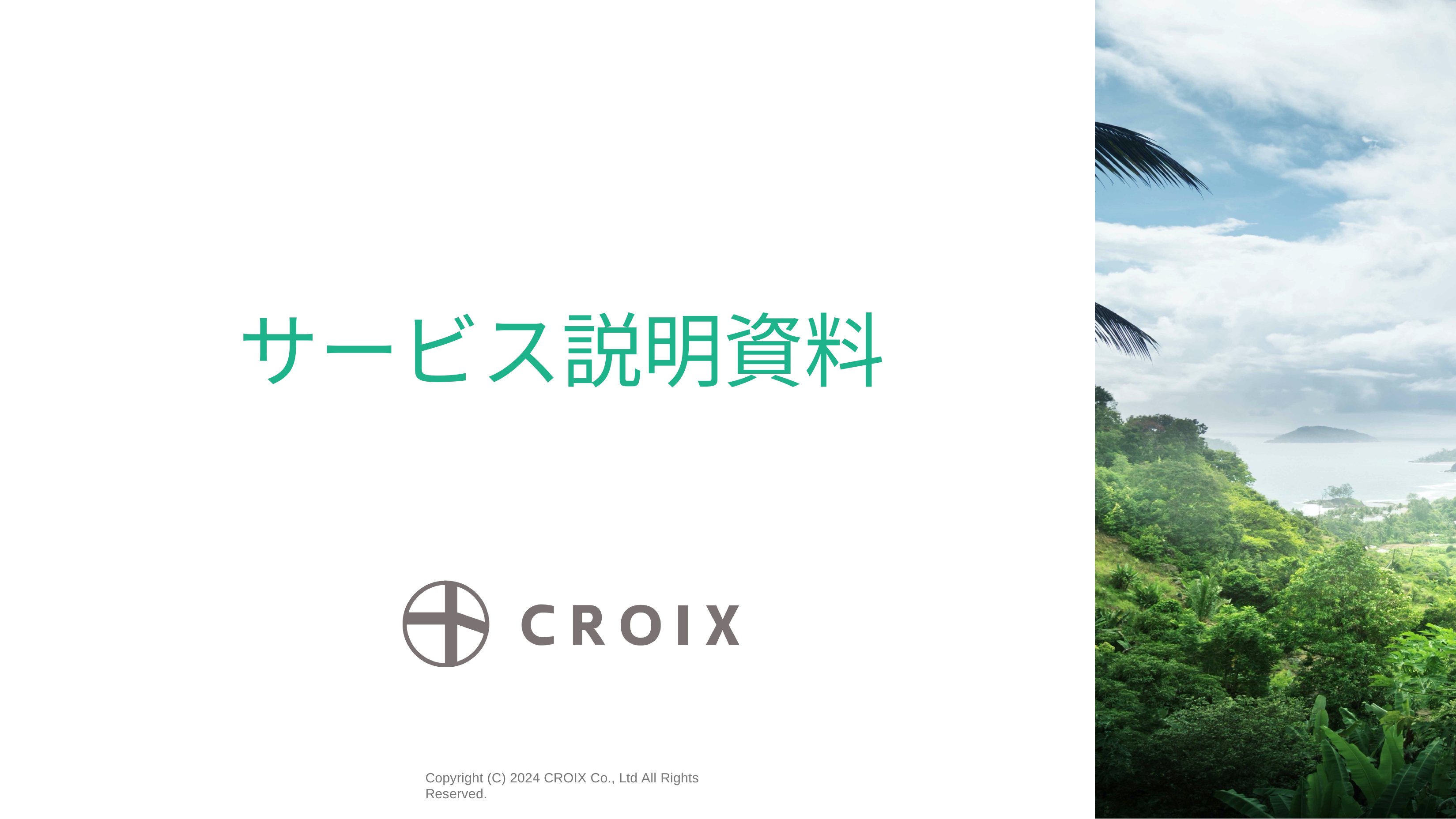

# サービス説明資料

Copyright (C) 2024 CROIX Co., Ltd All Rights Reserved.